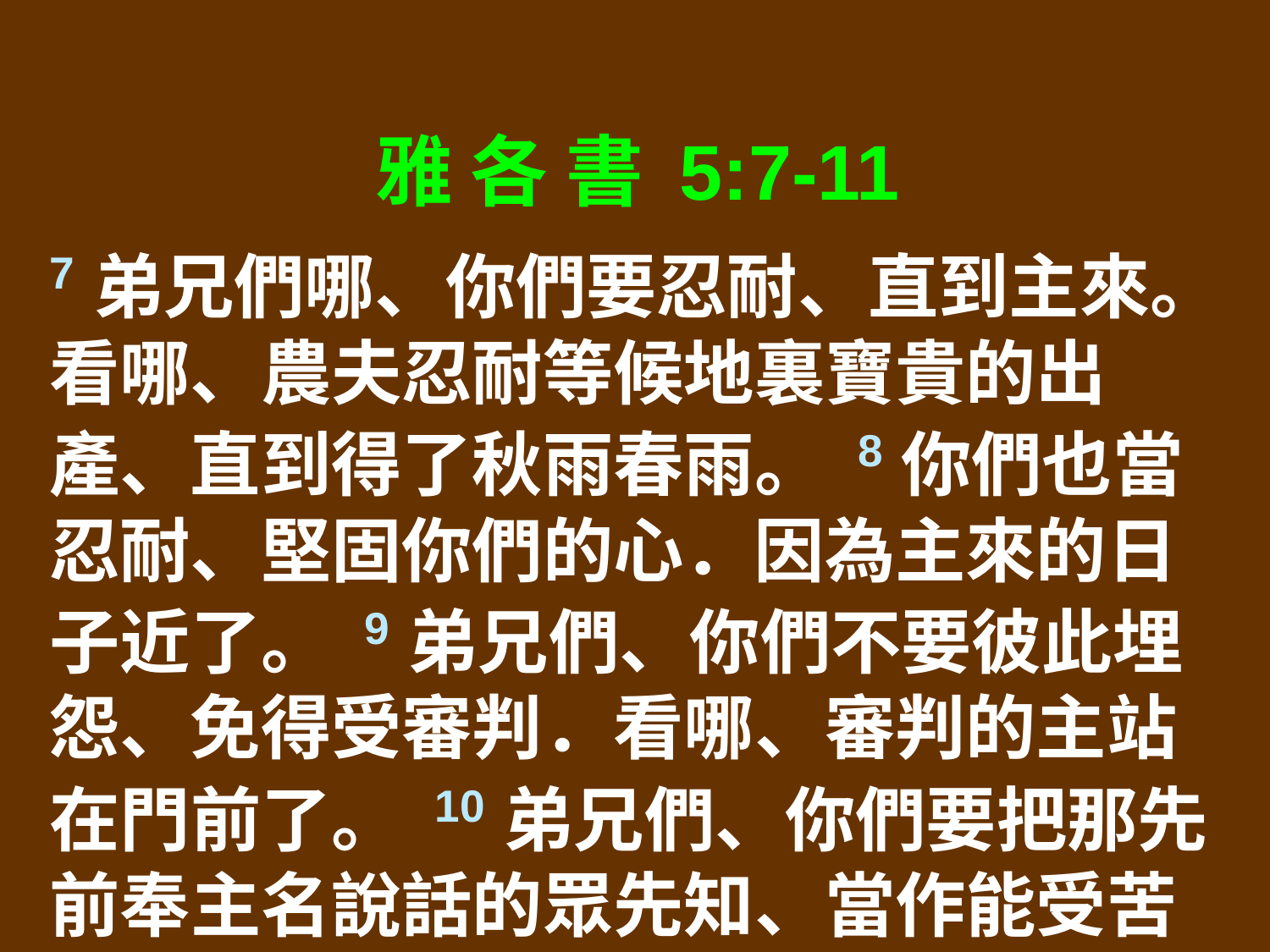

雅 各 書 5:7-11
7弟兄們哪、你們要忍耐、直到主來。看哪、農夫忍耐等候地裏寶貴的出產、直到得了秋雨春雨。 8你們也當忍耐、堅固你們的心．因為主來的日子近了。 9弟兄們、你們不要彼此埋怨、免得受審判．看哪、審判的主站在門前了。 10弟兄們、你們要把那先前奉主名說話的眾先知、當作能受苦能忍耐的榜樣。